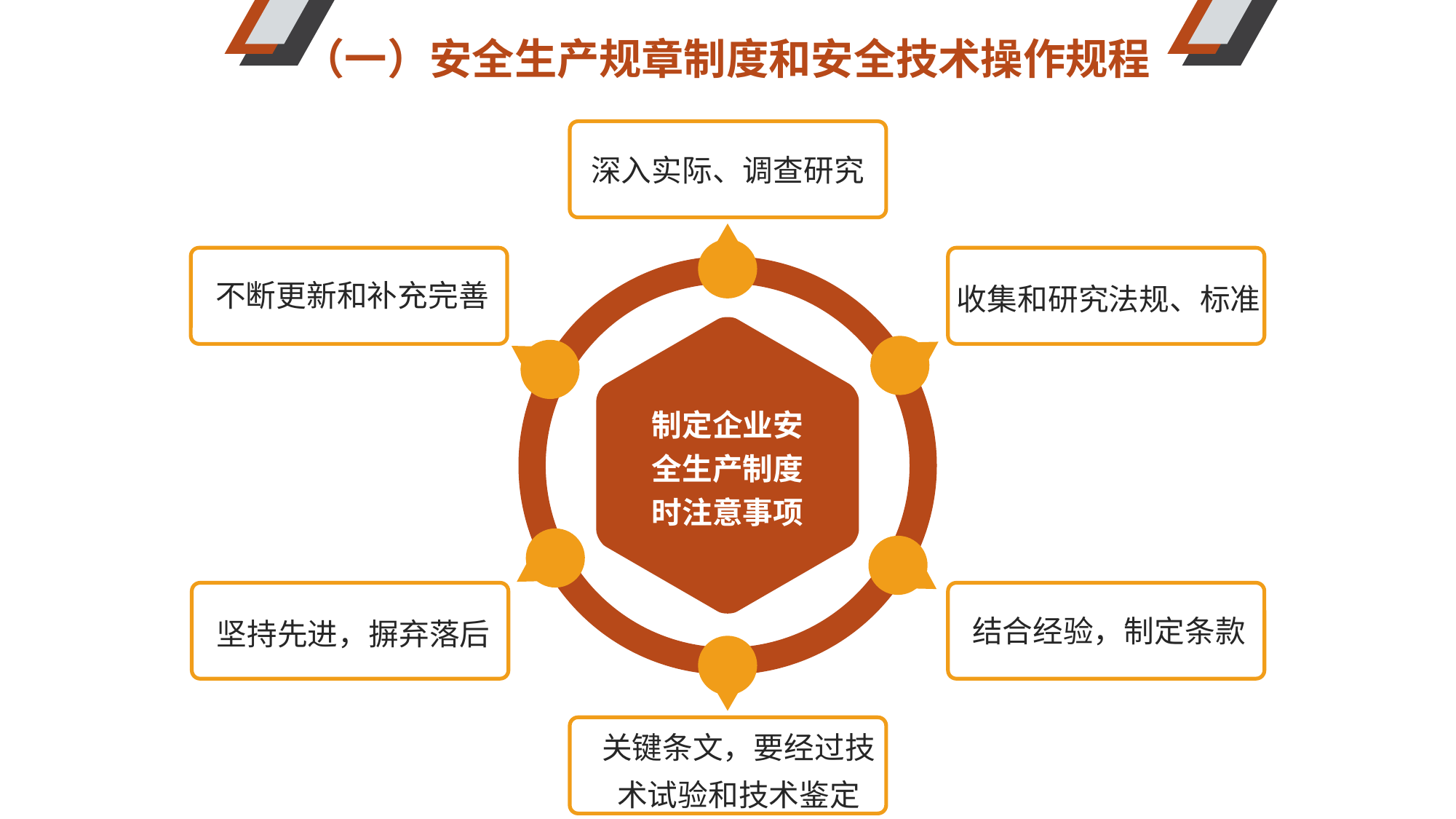

（一）安全生产规章制度和安全技术操作规程

深入实际、调查研究

不断更新和补充完善
收集和研究法规、标准

制定企业安全生产制度时注意事项

结合经验，制定条款
坚持先进，摒弃落后

关键条文，要经过技术试验和技术鉴定